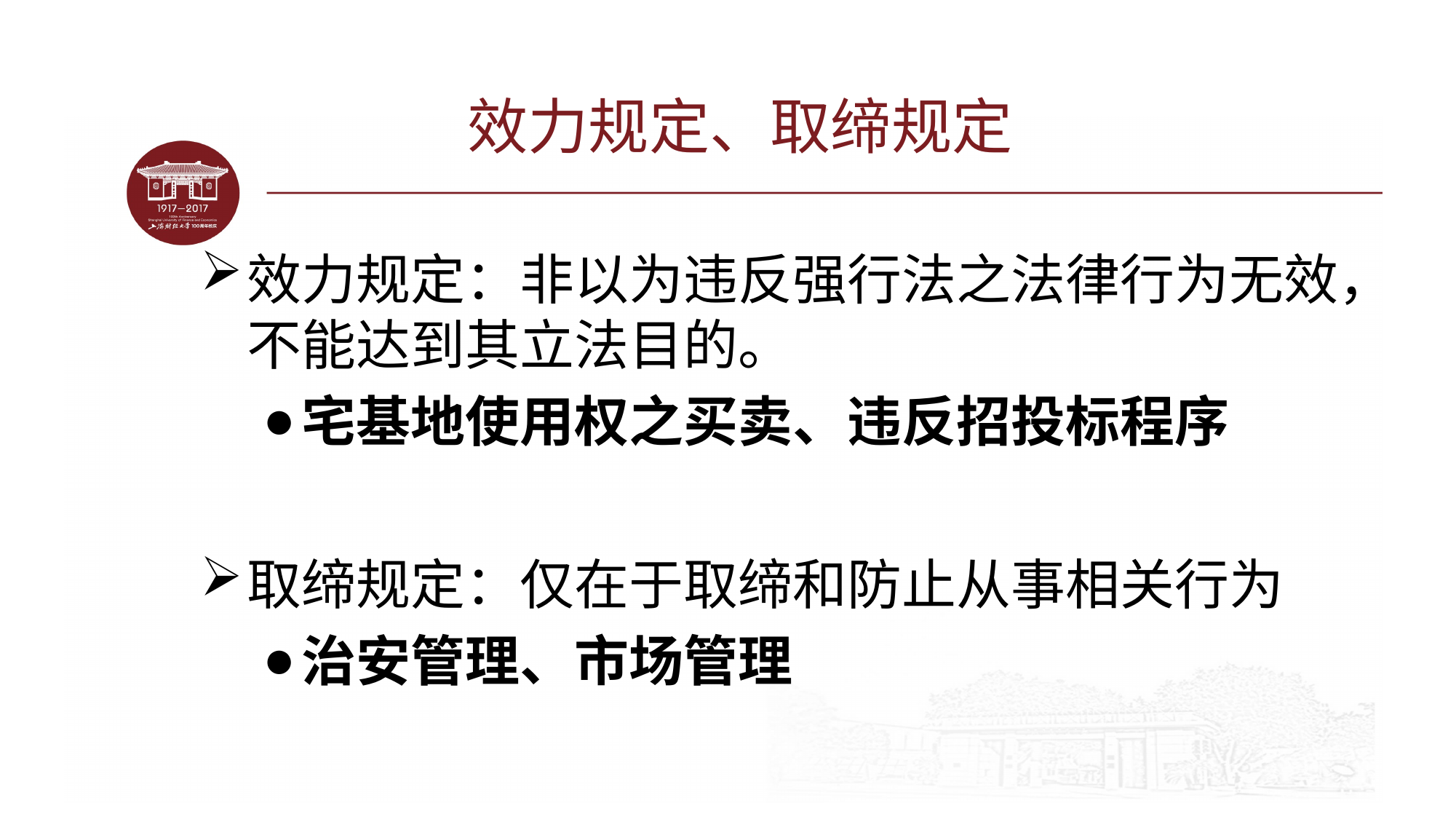

# 效力规定、取缔规定
效力规定：非以为违反强行法之法律行为无效，不能达到其立法目的。
宅基地使用权之买卖、违反招投标程序

取缔规定：仅在于取缔和防止从事相关行为
治安管理、市场管理